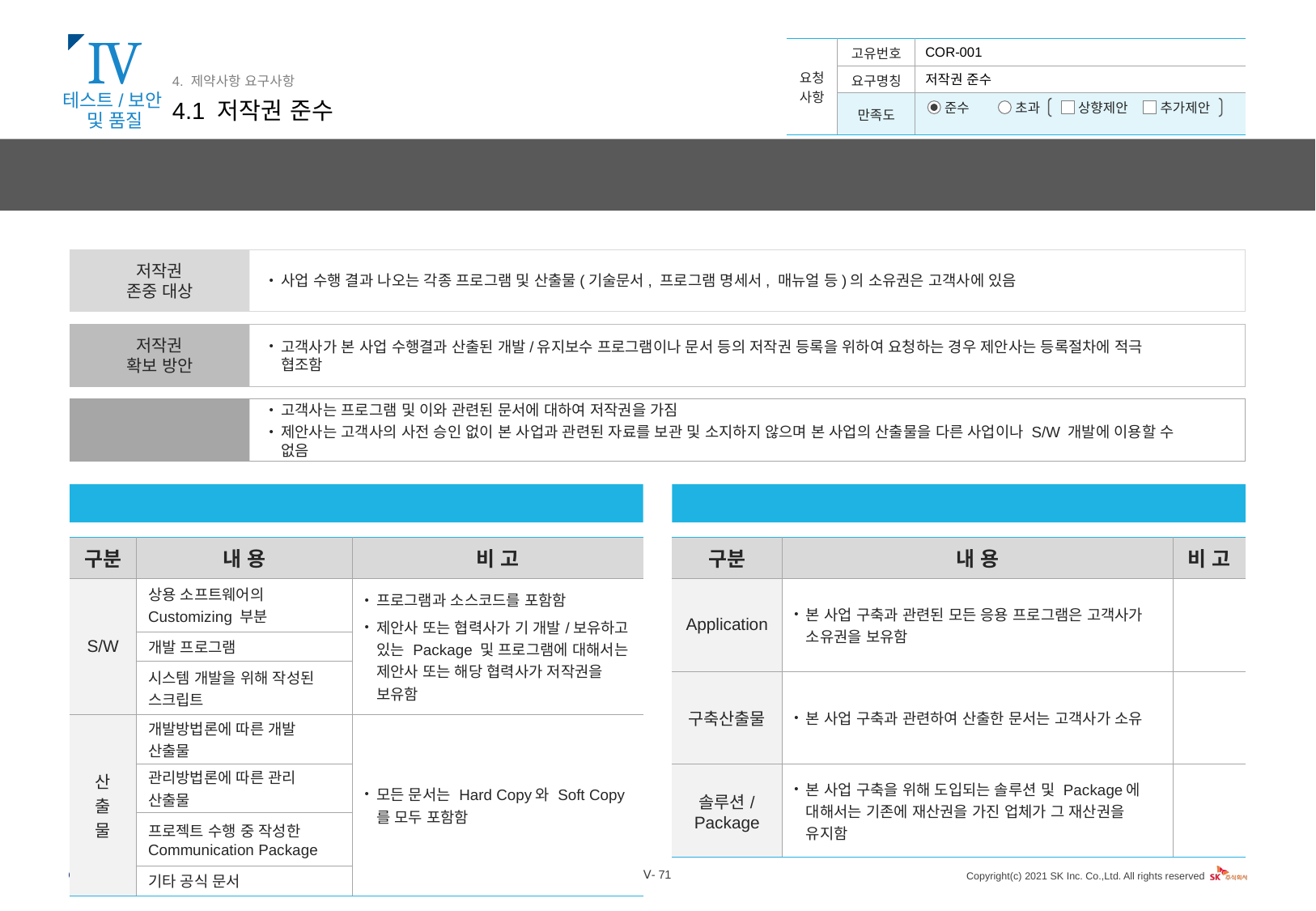

Ⅳ

테스트/보안
및 품질

4. 제약사항 요구사항
4.1 저작권 준수
COR-001
저작권 준수

정보보호 정책에는 저작권의 범위와 사용한계에 대하여 명확히 규정하고 본 사업 수행 과정에서 처리되는 정보의 안정성 확보를 목적으로 하며 획득된 정보를 보호하며 저작권을 보호합니다.

저작권
존중 대상
사업 수행 결과 나오는 각종 프로그램 및 산출물(기술문서, 프로그램 명세서, 매뉴얼 등)의 소유권은 고객사에 있음

저작권
확보 방안
고객사가 본 사업 수행결과 산출된 개발/유지보수 프로그램이나 문서 등의 저작권 등록을 위하여 요청하는 경우 제안사는 등록절차에 적극 협조함

저작권
권리 귀속
고객사는 프로그램 및 이와 관련된 문서에 대하여 저작권을 가짐
제안사는 고객사의 사전 승인 없이 본 사업과 관련된 자료를 보관 및 소지하지 않으며 본 사업의 산출물을 다른 사업이나 S/W 개발에 이용할 수 없음
저작권 보호 기준
제공 범위
| 구분 | 내 용 | 비 고 |
| --- | --- | --- |
| S/W | 상용 소프트웨어의 Customizing 부분 | 프로그램과 소스코드를 포함함 제안사 또는 협력사가 기 개발/보유하고 있는 Package 및 프로그램에 대해서는 제안사 또는 해당 협력사가 저작권을 보유함 |
|  | 개발 프로그램 |  |
|  | 시스템 개발을 위해 작성된 스크립트 |  |
| 산 출 물 | 개발방법론에 따른 개발 산출물 | 모든 문서는 Hard Copy와 Soft Copy를 모두 포함함 |
|  | 관리방법론에 따른 관리 산출물 |  |
|  | 프로젝트 수행 중 작성한 Communication Package |  |
|  | 기타 공식 문서 |  |
| 구분 | 내 용 | 비 고 |
| --- | --- | --- |
| Application | 본 사업 구축과 관련된 모든 응용 프로그램은 고객사가 소유권을 보유함 |  |
| 구축산출물 | 본 사업 구축과 관련하여 산출한 문서는 고객사가 소유 |  |
| 솔루션/ Package | 본 사업 구축을 위해 도입되는 솔루션 및 Package에 대해서는 기존에 재산권을 가진 업체가 그 재산권을 유지함 |  |